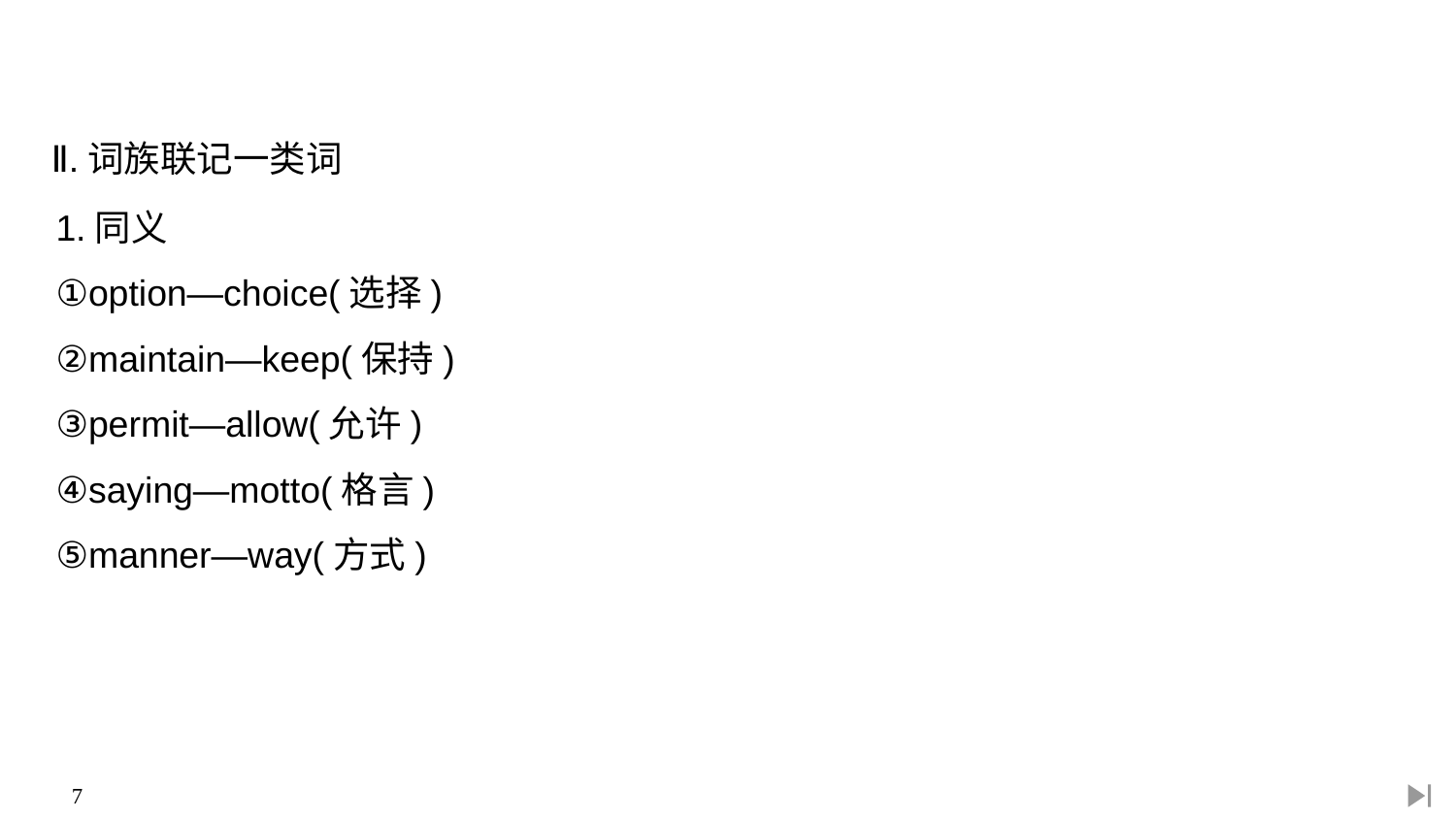

Ⅱ.词族联记一类词
1.同义
①option—choice(选择)
②maintain—keep(保持)
③permit—allow(允许)
④saying—motto(格言)
⑤manner—way(方式)